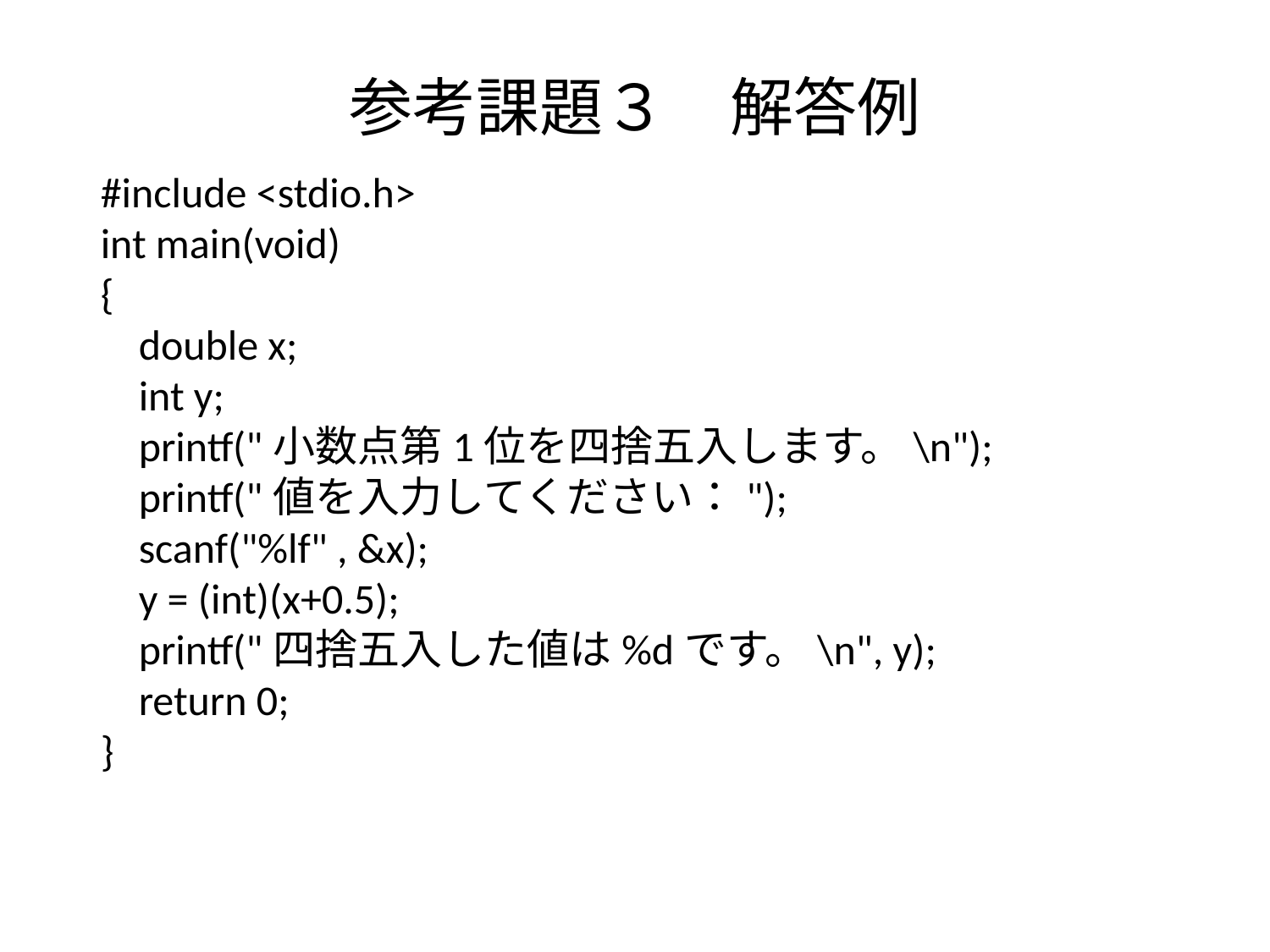

# 参考課題３　解答例
#include <stdio.h>
int main(void)
{
    double x;
    int y;
    printf("小数点第1位を四捨五入します。\n");
    printf("値を入力してください：");
    scanf("%lf" , &x);
    y = (int)(x+0.5);
    printf("四捨五入した値は%dです。\n", y);
    return 0;
}